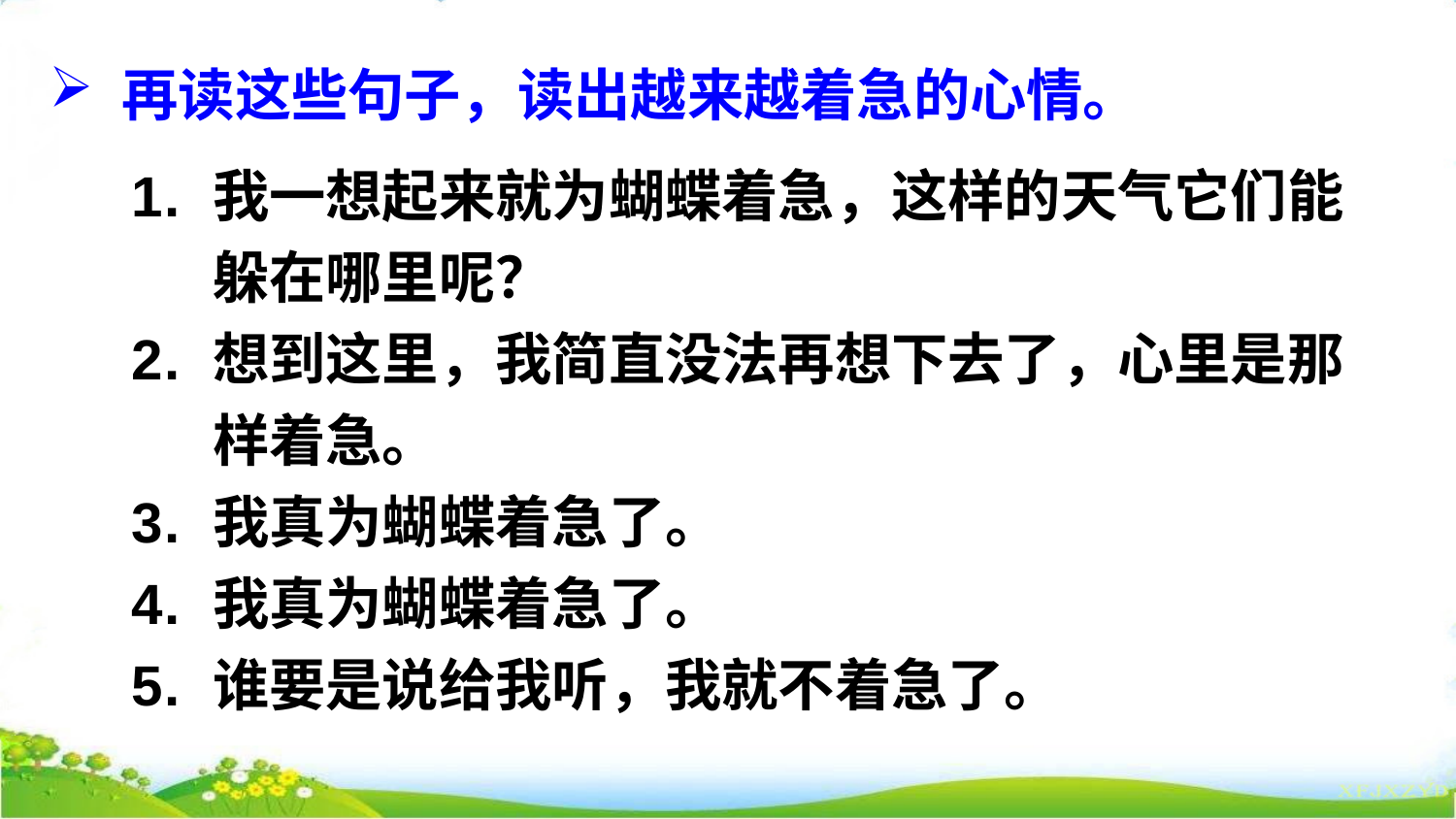

再读这些句子，读出越来越着急的心情。
我一想起来就为蝴蝶着急，这样的天气它们能躲在哪里呢？
想到这里，我简直没法再想下去了，心里是那样着急。
我真为蝴蝶着急了。
我真为蝴蝶着急了。
谁要是说给我听，我就不着急了。